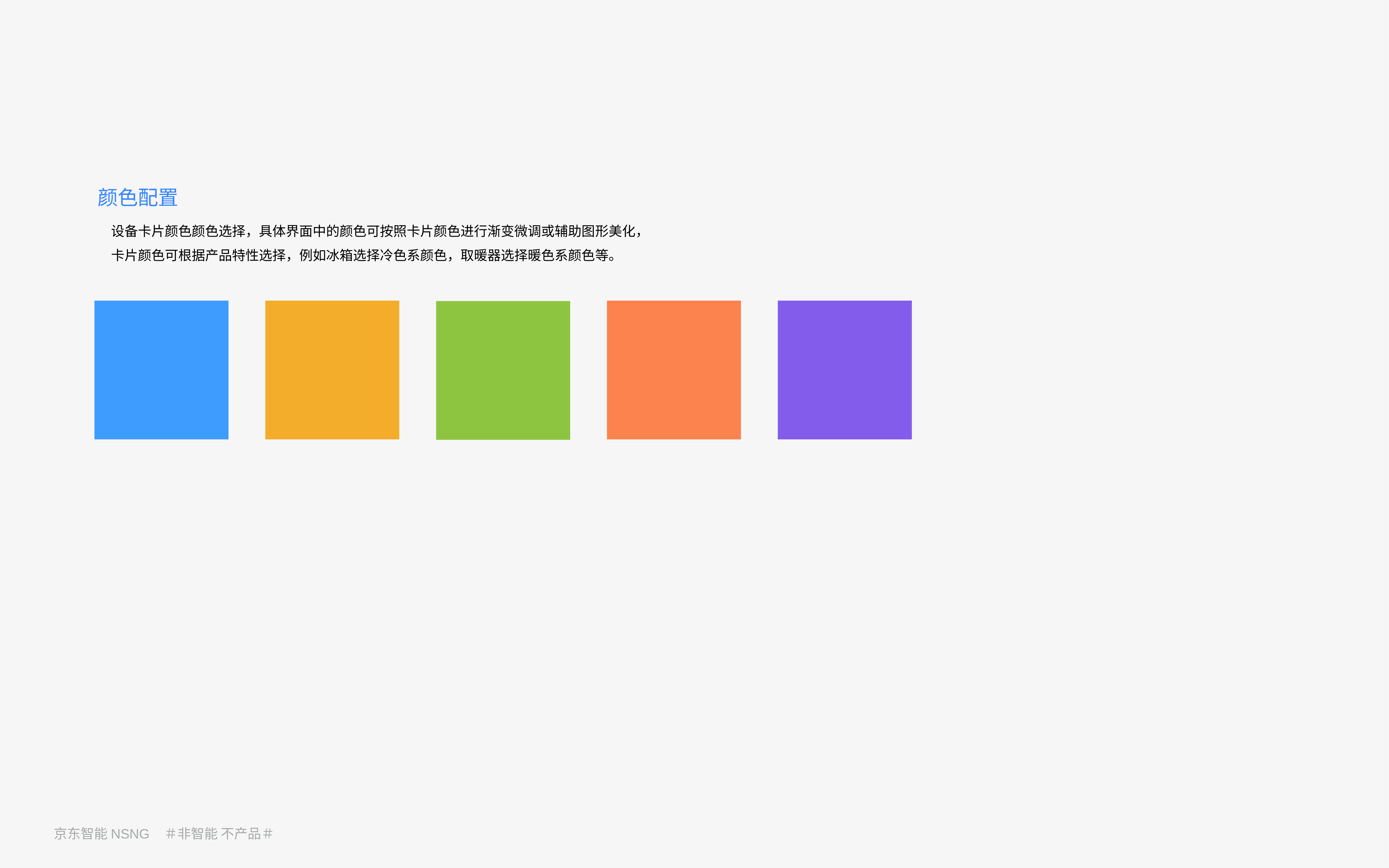

颜色配置
设备卡片颜色颜色选择，具体界面中的颜色可按照卡片颜色进行渐变微调或辅助图形美化，
卡片颜色可根据产品特性选择，例如冰箱选择冷色系颜色，取暖器选择暖色系颜色等。

京东智能NSNG   ＃非智能 不产品＃